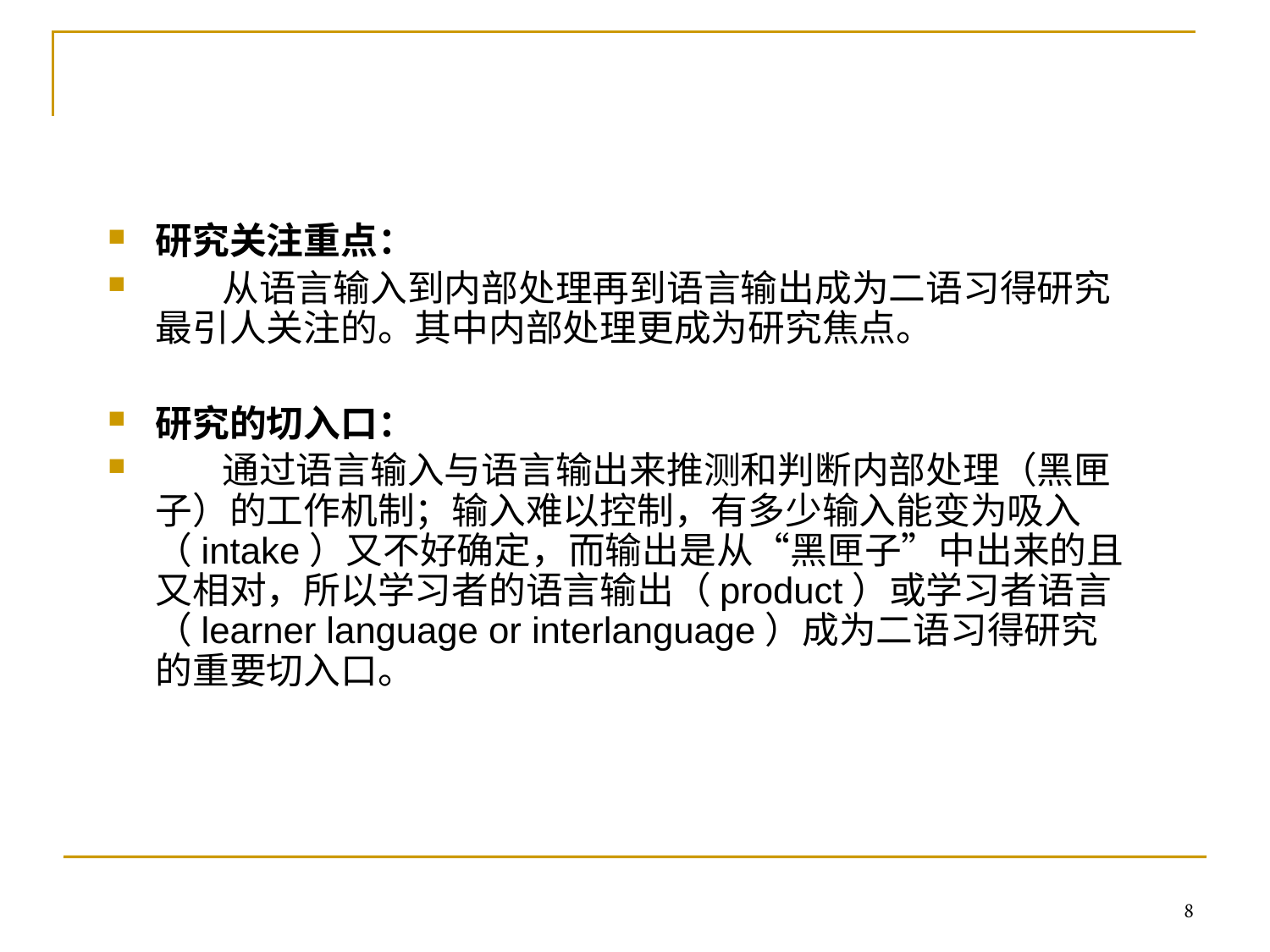

研究关注重点：
       从语言输入到内部处理再到语言输出成为二语习得研究最引人关注的。其中内部处理更成为研究焦点。

研究的切入口：
       通过语言输入与语言输出来推测和判断内部处理（黑匣子）的工作机制；输入难以控制，有多少输入能变为吸入（intake）又不好确定，而输出是从“黑匣子”中出来的且又相对，所以学习者的语言输出（product）或学习者语言（learner language or interlanguage）成为二语习得研究的重要切入口。

8